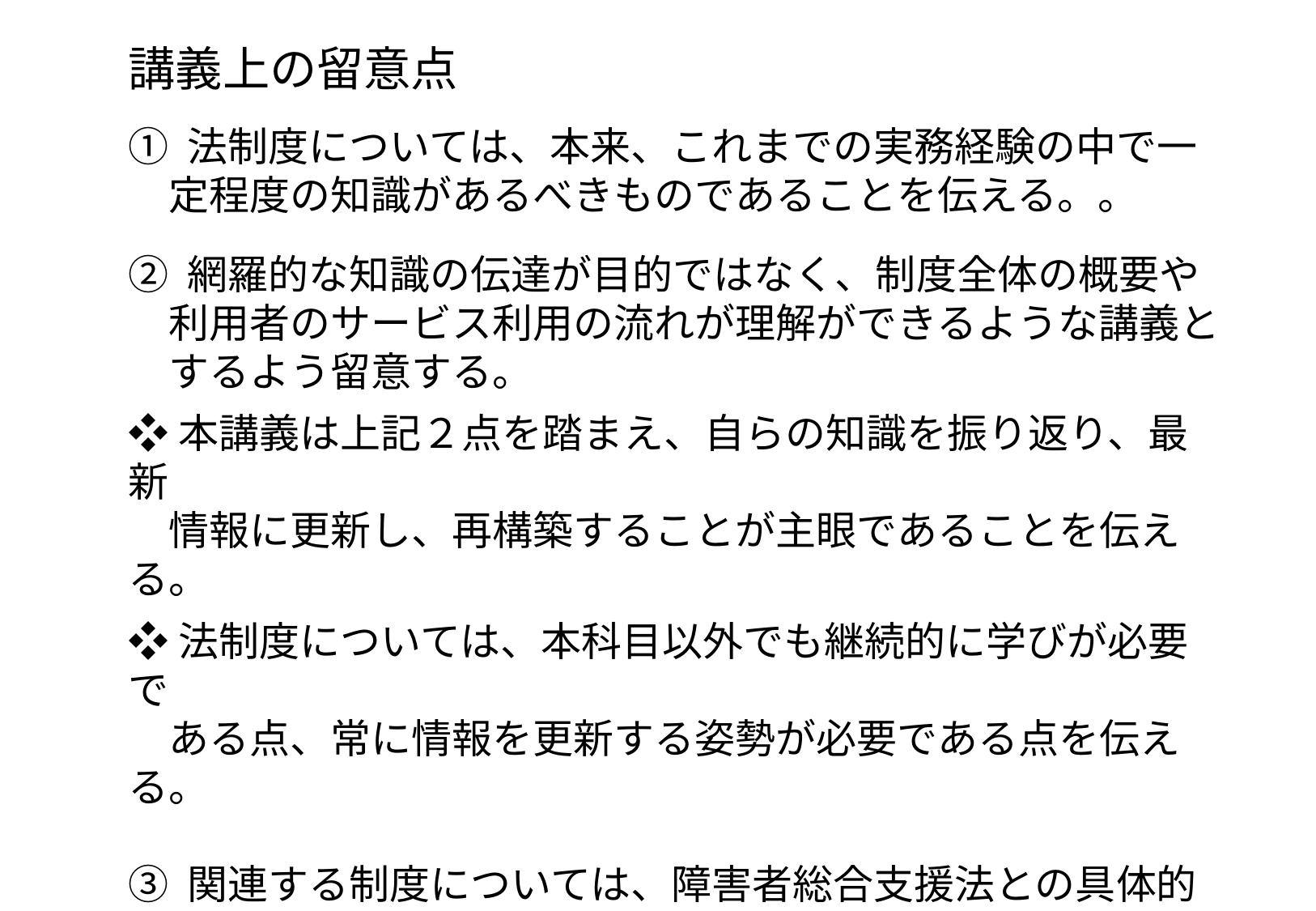

講義上の留意点

① 法制度については、本来、これまでの実務経験の中で一
　定程度の知識があるべきものであることを伝える。。

② 網羅的な知識の伝達が目的ではなく、制度全体の概要や
　利用者のサービス利用の流れが理解ができるような講義と
　するよう留意する。

❖本講義は上記２点を踏まえ、自らの知識を振り返り、最新
　情報に更新し、再構築することが主眼であることを伝える。

❖法制度については、本科目以外でも継続的に学びが必要で
　ある点、常に情報を更新する姿勢が必要である点を伝える。

③ 関連する制度については、障害者総合支援法との具体的
　な関係性について具体的な説明を行う。